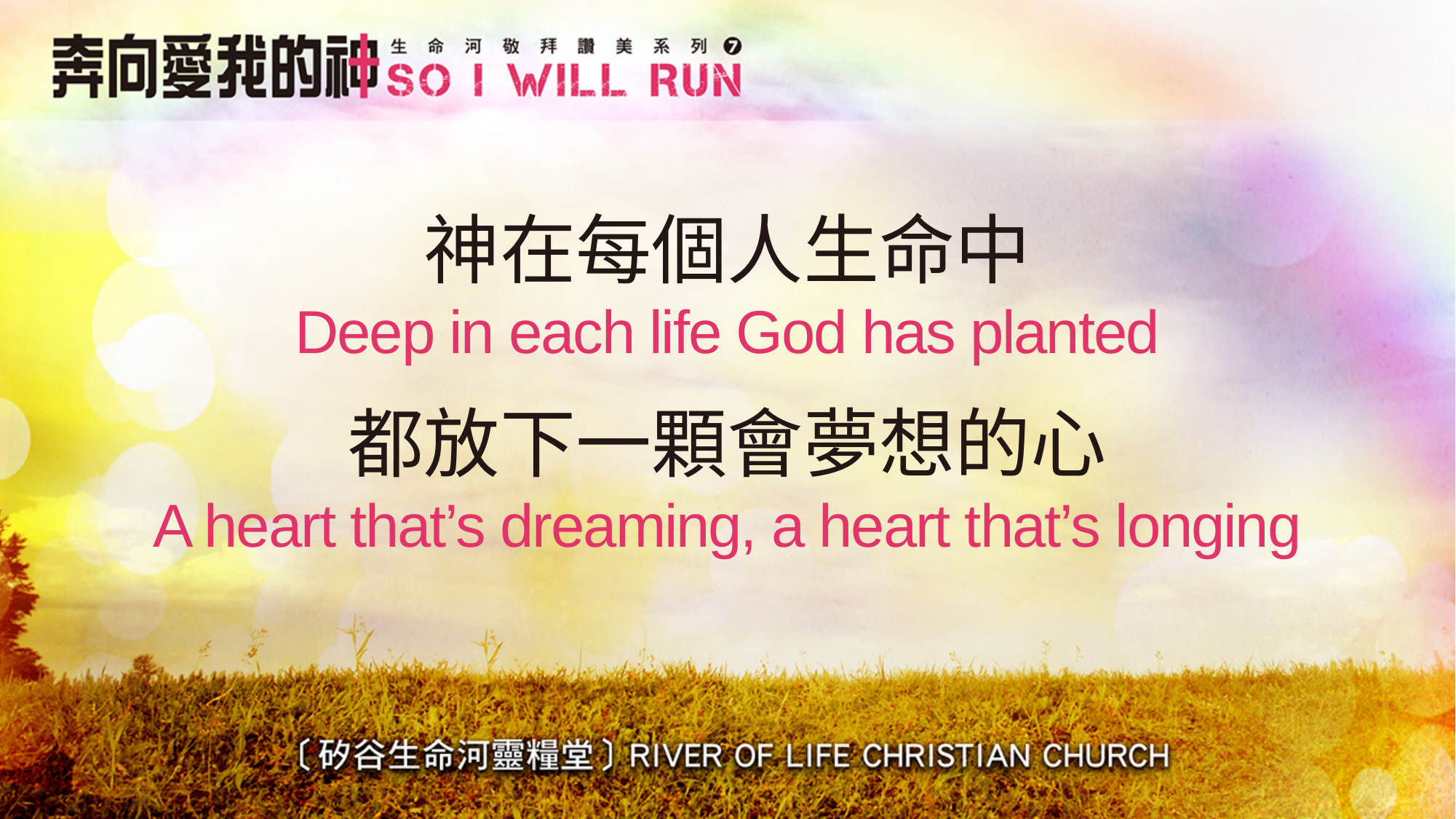

# 神在每個人生命中 Deep in each life God has planted
都放下一顆會夢想的心
A heart that’s dreaming, a heart that’s longing